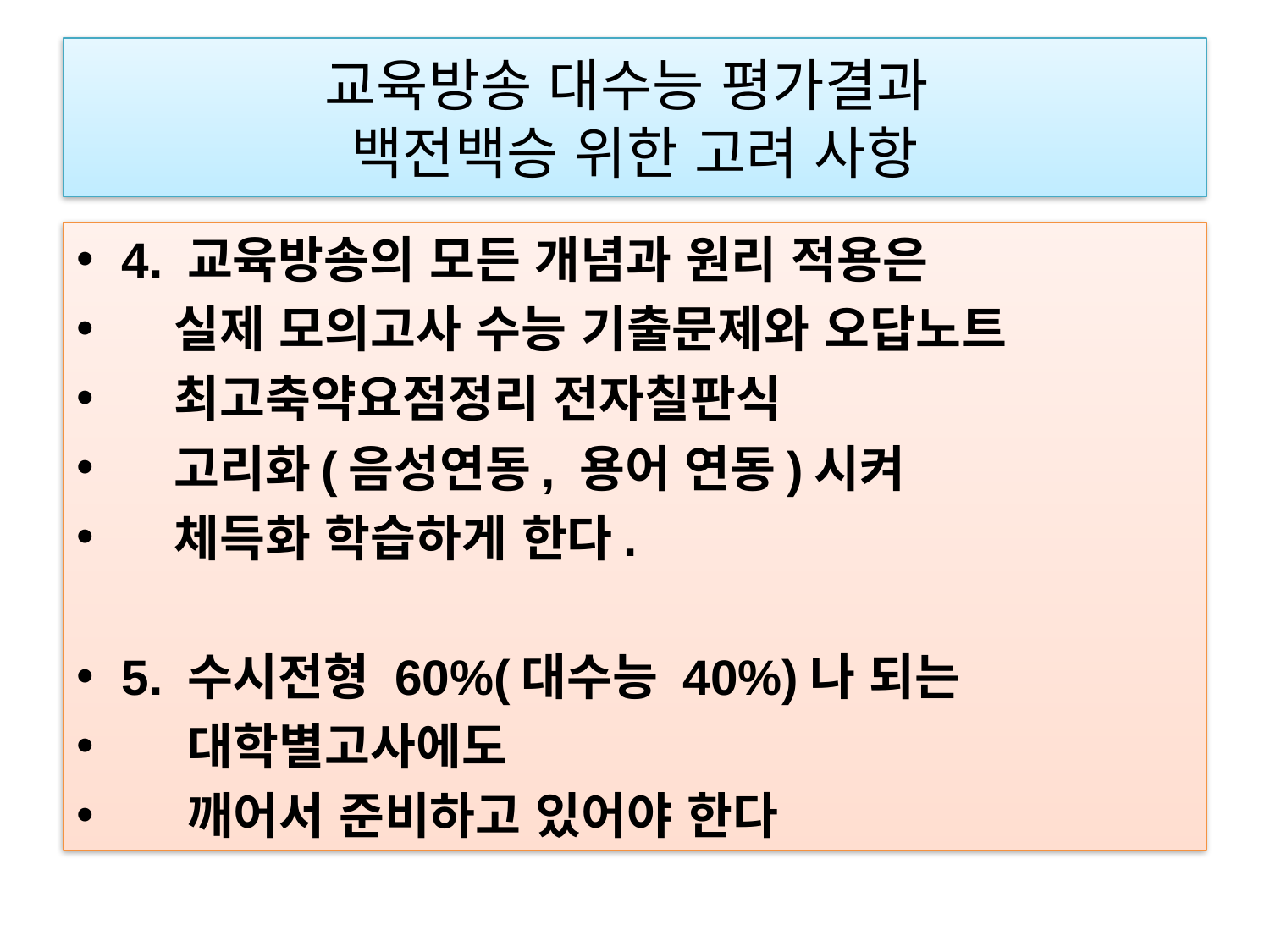

# 교육방송 대수능 평가결과 백전백승 위한 고려 사항
4. 교육방송의 모든 개념과 원리 적용은
   실제 모의고사 수능 기출문제와 오답노트
   최고축약요점정리 전자칠판식
   고리화(음성연동, 용어 연동)시켜
   체득화 학습하게 한다.

5. 수시전형 60%(대수능 40%)나 되는
    대학별고사에도
    깨어서 준비하고 있어야 한다